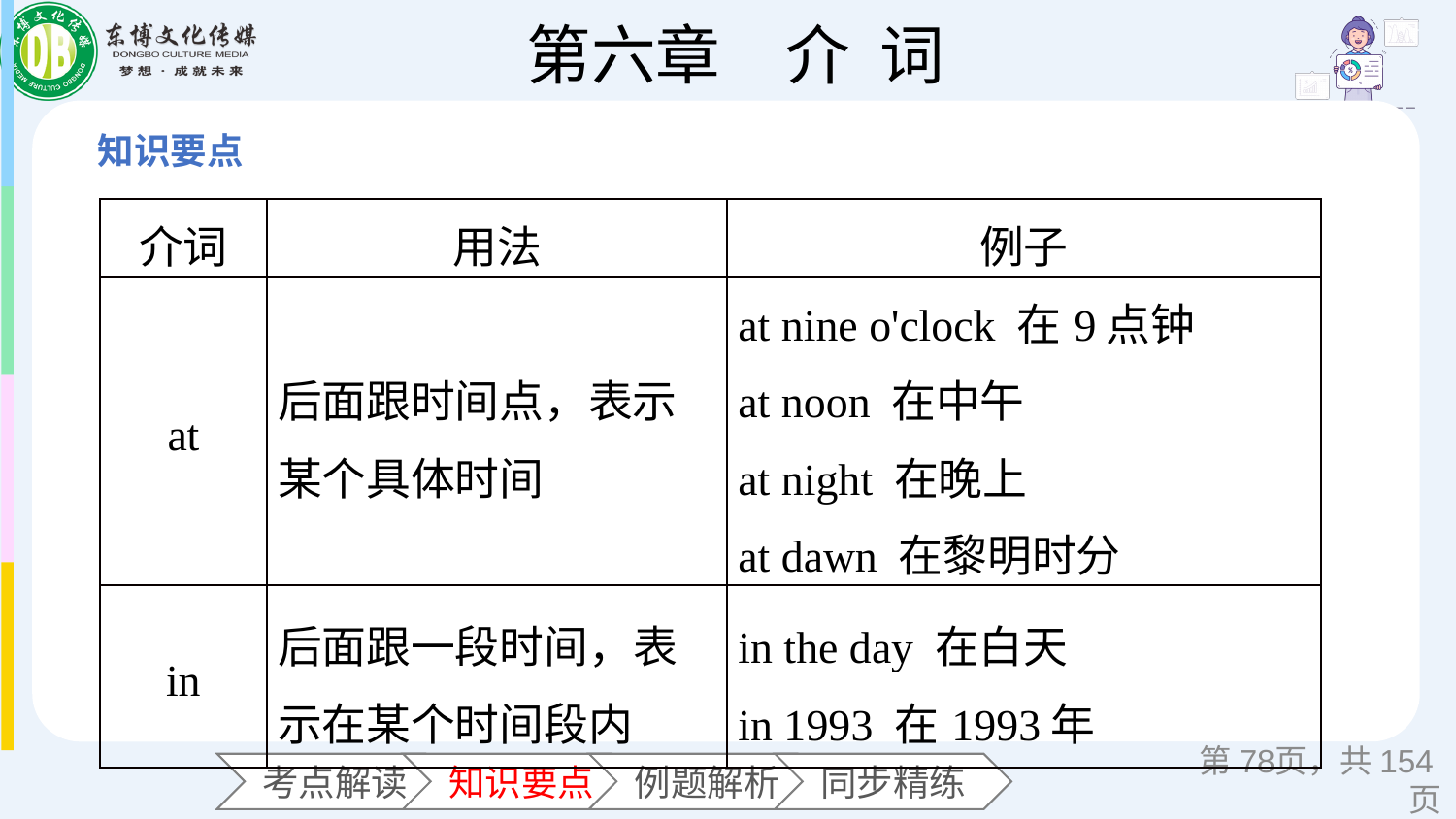

| 介词 | 用法 | 例子 |
| --- | --- | --- |
| at | 后面跟时间点，表示某个具体时间 | at nine o'clock 在9点钟 at noon 在中午 at night 在晚上 at dawn 在黎明时分 |
| in | 后面跟一段时间，表示在某个时间段内 | in the day 在白天 in 1993 在1993年 |
第78页，共154页